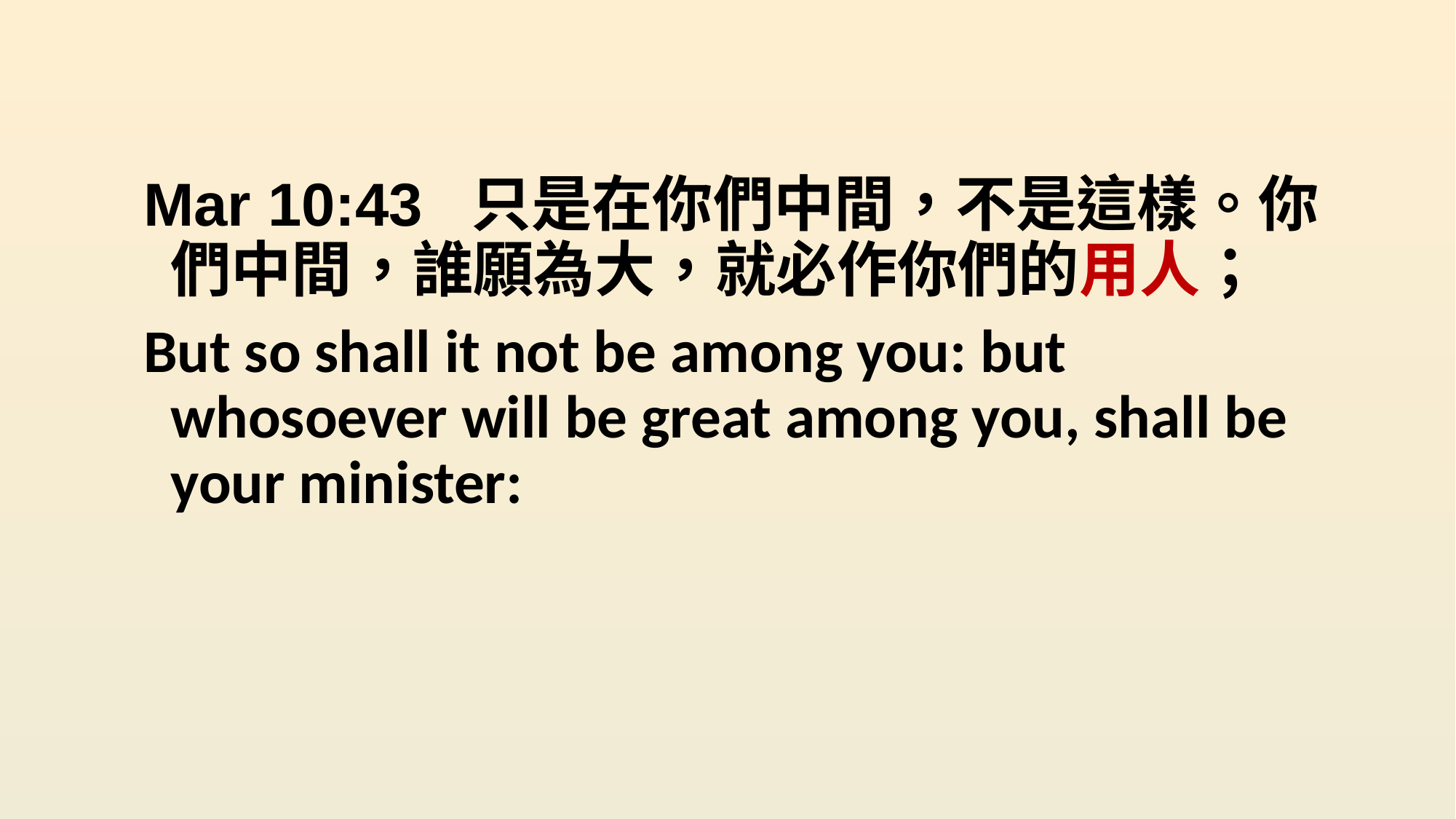

Mar 10:43  只是在你們中間，不是這樣。你們中間，誰願為大，就必作你們的用人；
But so shall it not be among you: but whosoever will be great among you, shall be your minister: